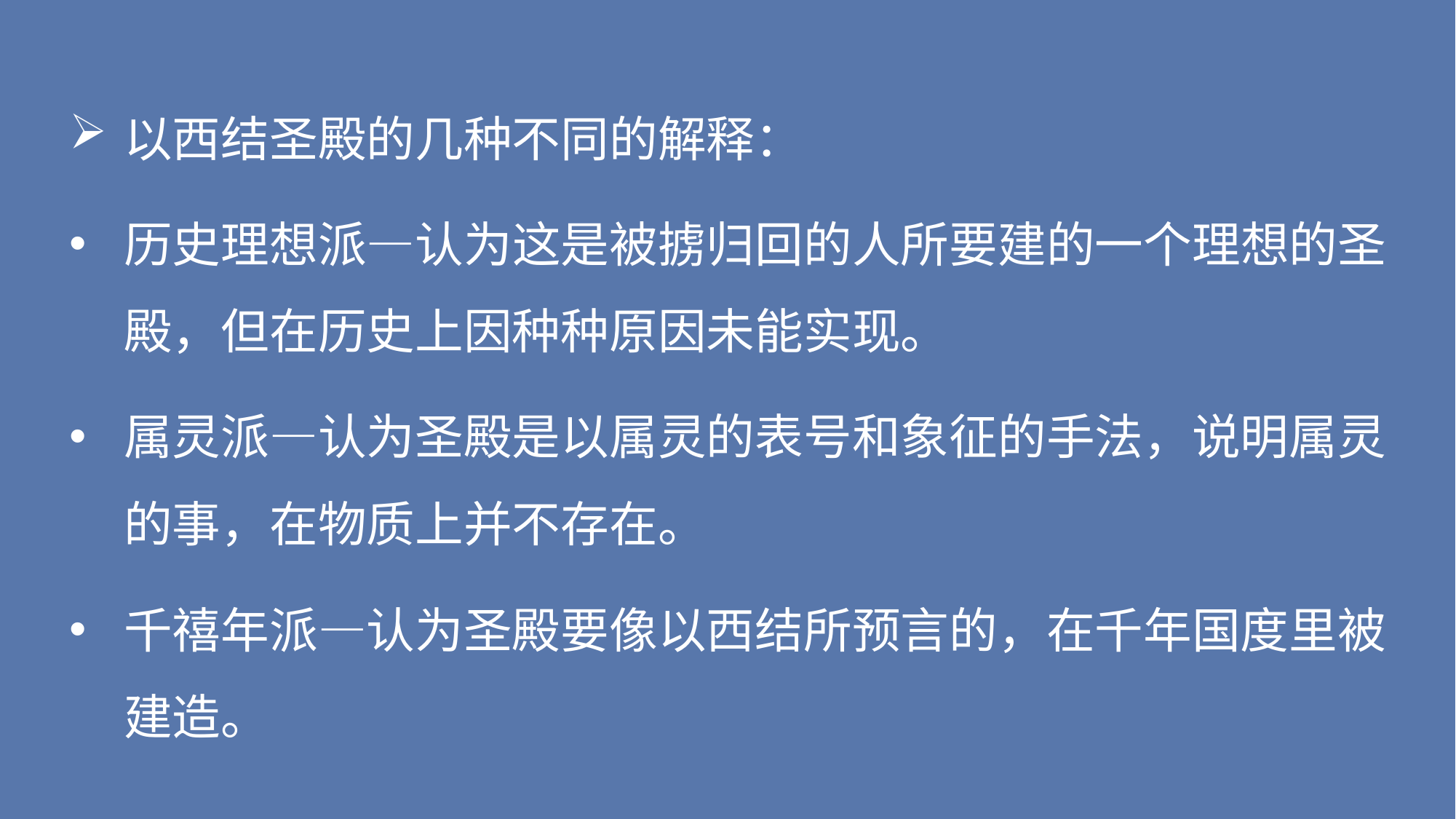

以西结圣殿的几种不同的解释：
历史理想派—认为这是被掳归回的人所要建的一个理想的圣殿，但在历史上因种种原因未能实现。
属灵派—认为圣殿是以属灵的表号和象征的手法，说明属灵的事，在物质上并不存在。
千禧年派—认为圣殿要像以西结所预言的，在千年国度里被建造。